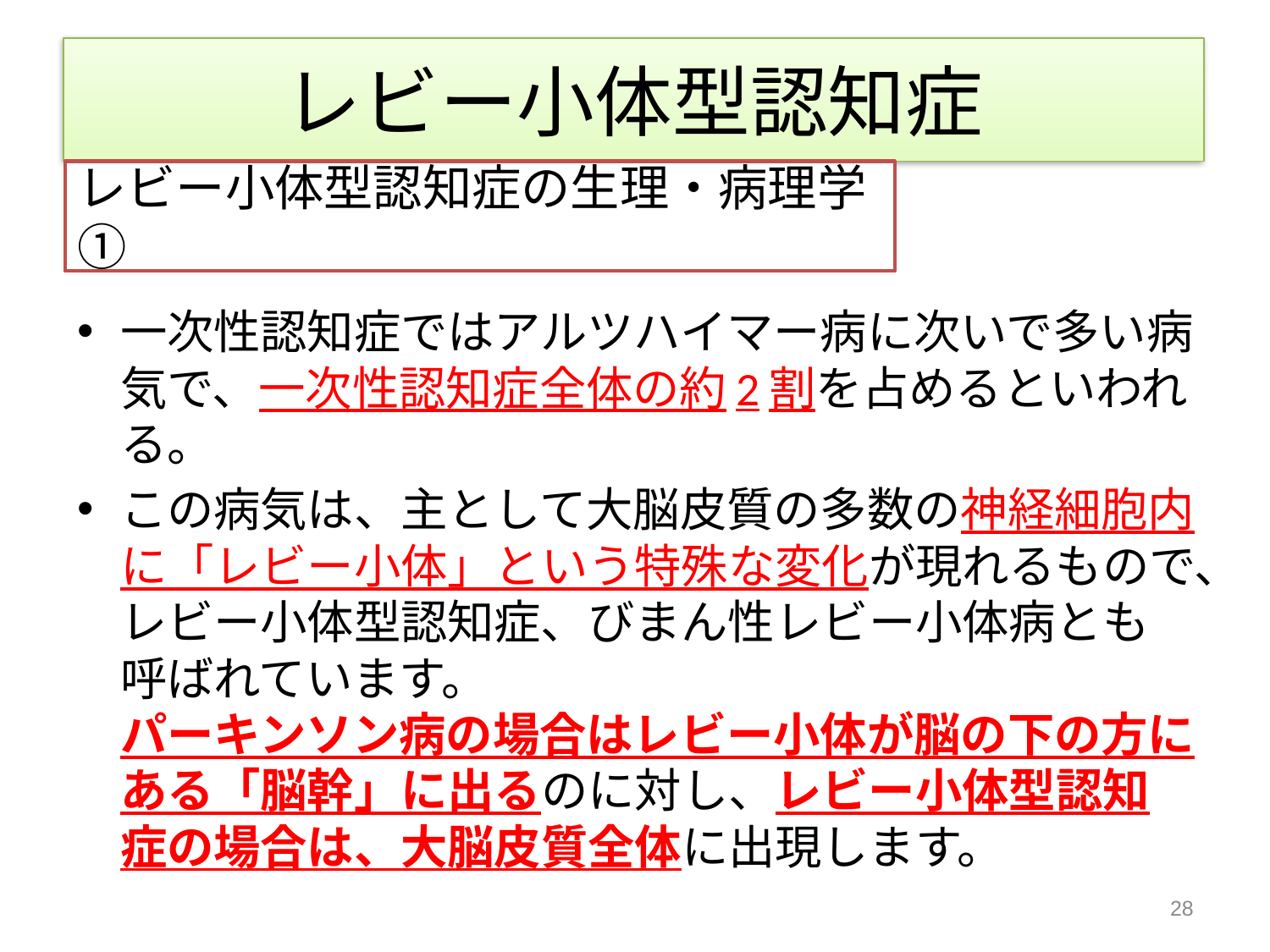

# レビー小体型認知症
レビー小体型認知症の生理・病理学①
一次性認知症ではアルツハイマー病に次いで多い病気で、一次性認知症全体の約2割を占めるといわれる。
この病気は、主として大脳皮質の多数の神経細胞内に「レビー小体」という特殊な変化が現れるもので、レビー小体型認知症、びまん性レビー小体病とも呼ばれています。
パーキンソン病の場合はレビー小体が脳の下の方にある「脳幹」に出るのに対し、レビー小体型認知症の場合は、大脳皮質全体に出現します。

28